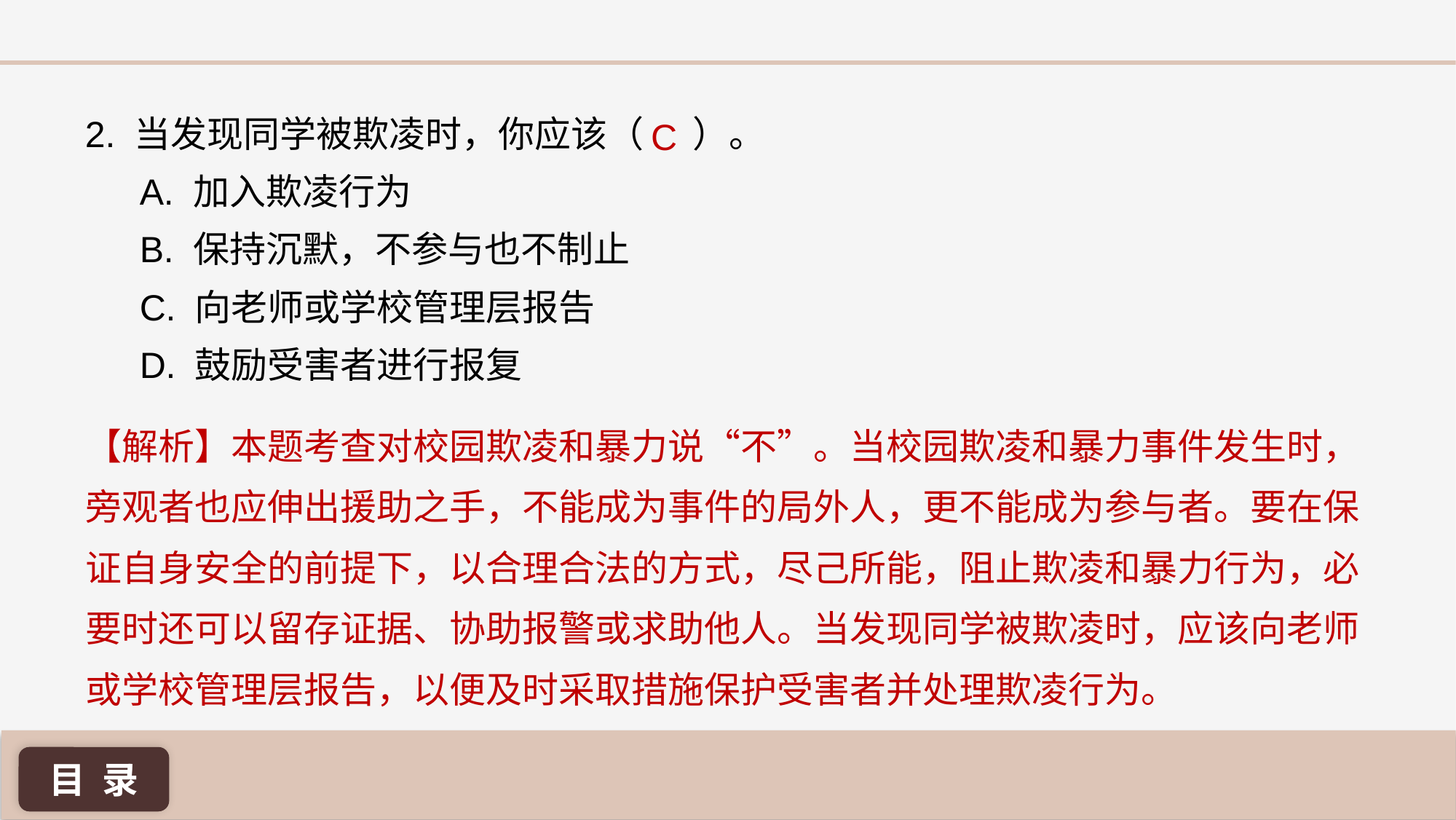

2. 当发现同学被欺凌时，你应该（      ）。
A. 加入欺凌行为
B. 保持沉默，不参与也不制止
C. 向老师或学校管理层报告
D. 鼓励受害者进行报复
 C
【解析】本题考查对校园欺凌和暴力说“不”。当校园欺凌和暴力事件发生时，旁观者也应伸出援助之手，不能成为事件的局外人，更不能成为参与者。要在保证自身安全的前提下，以合理合法的方式，尽己所能，阻止欺凌和暴力行为，必要时还可以留存证据、协助报警或求助他人。当发现同学被欺凌时，应该向老师或学校管理层报告，以便及时采取措施保护受害者并处理欺凌行为。